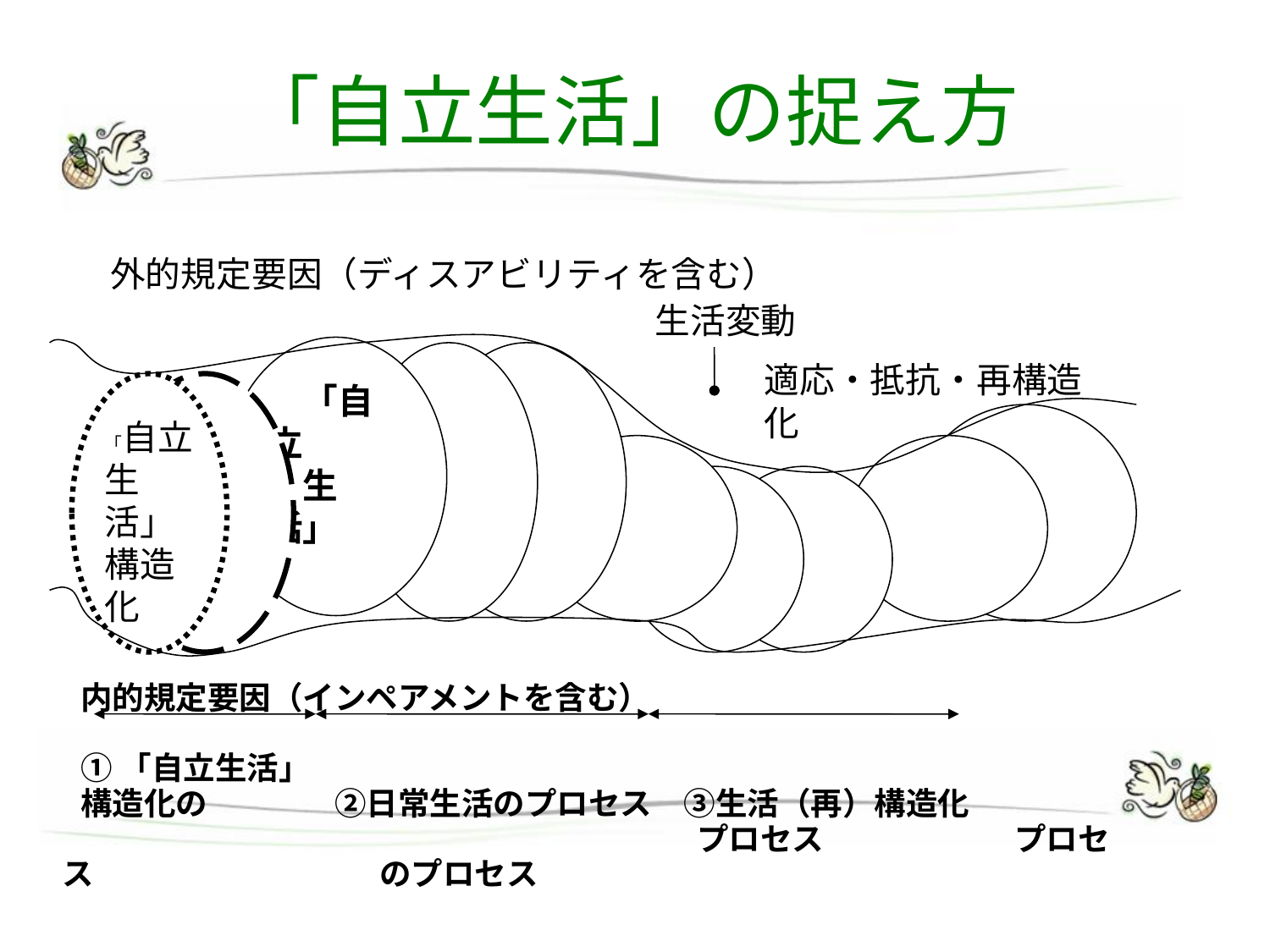

# 「自立生活」の捉え方

外的規定要因（ディスアビリティを含む）

　「自立
　生活」

「

「自立生活」
構造化

内的規定要因（インペアメントを含む）

①「自立生活」
構造化の　　　　②日常生活のプロセス　③生活（再）構造化　　　　　　　　　　　　　　　　　　　　　　　　　プロセス　　　　　　プロセス　　　　　　　　　のプロセス
生活変動

適応・抵抗・再構造化

生活変動